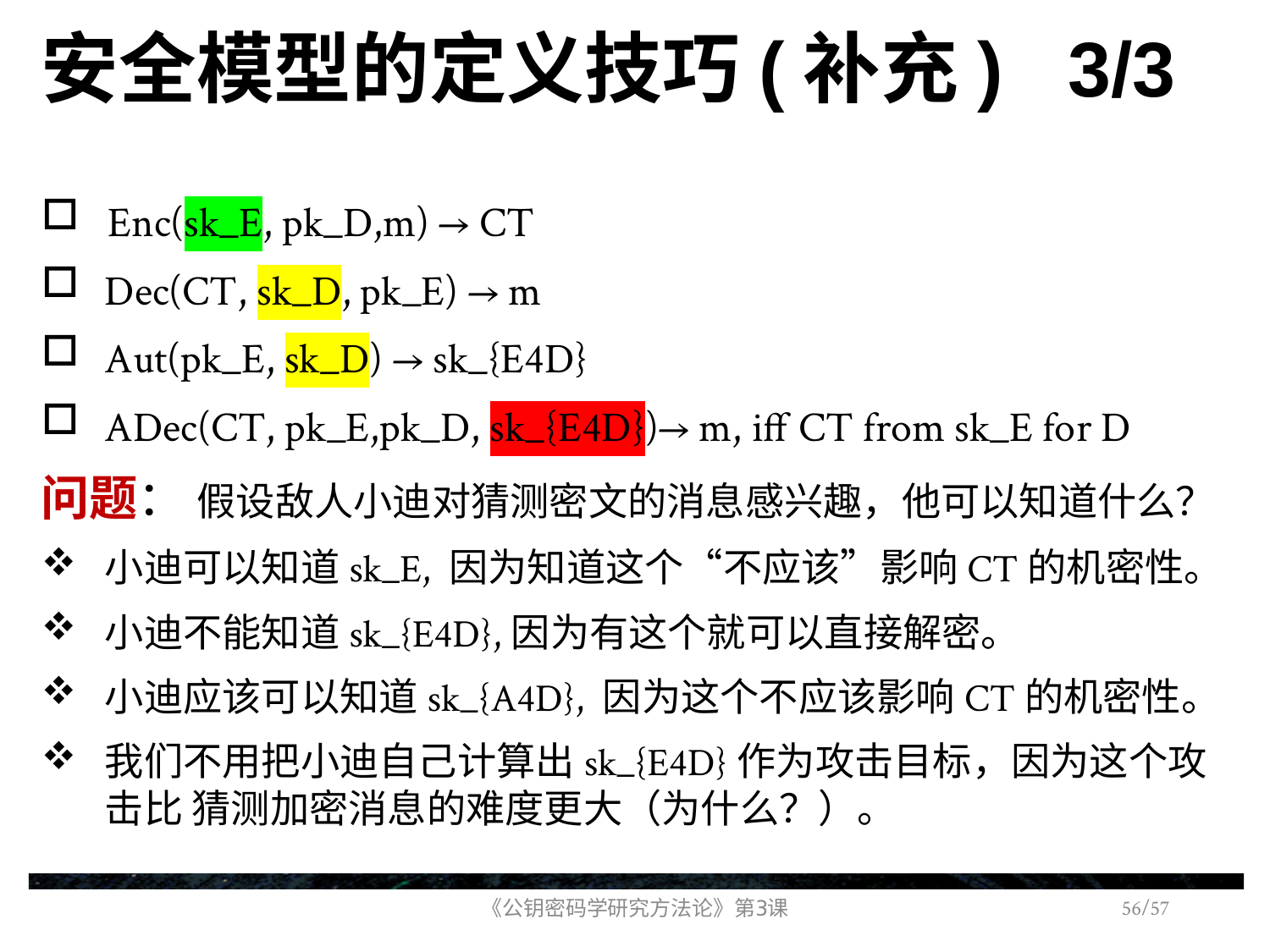

# 安全模型的定义技巧(补充)   3/3
  Enc(sk_E, pk_D,m) → CT
Dec(CT, sk_D, pk_E) → m
Aut(pk_E, sk_D) → sk_{E4D}
ADec(CT, pk_E,pk_D, sk_{E4D})→ m, iff CT from sk_E for D
问题： 假设敌人小迪对猜测密文的消息感兴趣，他可以知道什么？
小迪可以知道sk_E, 因为知道这个“不应该”影响CT的机密性。
小迪不能知道sk_{E4D},因为有这个就可以直接解密。
小迪应该可以知道sk_{A4D}, 因为这个不应该影响CT的机密性。
我们不用把小迪自己计算出sk_{E4D}作为攻击目标，因为这个攻击比 猜测加密消息的难度更大（为什么？）。
《公钥密码学研究方法论》第3课
56/57